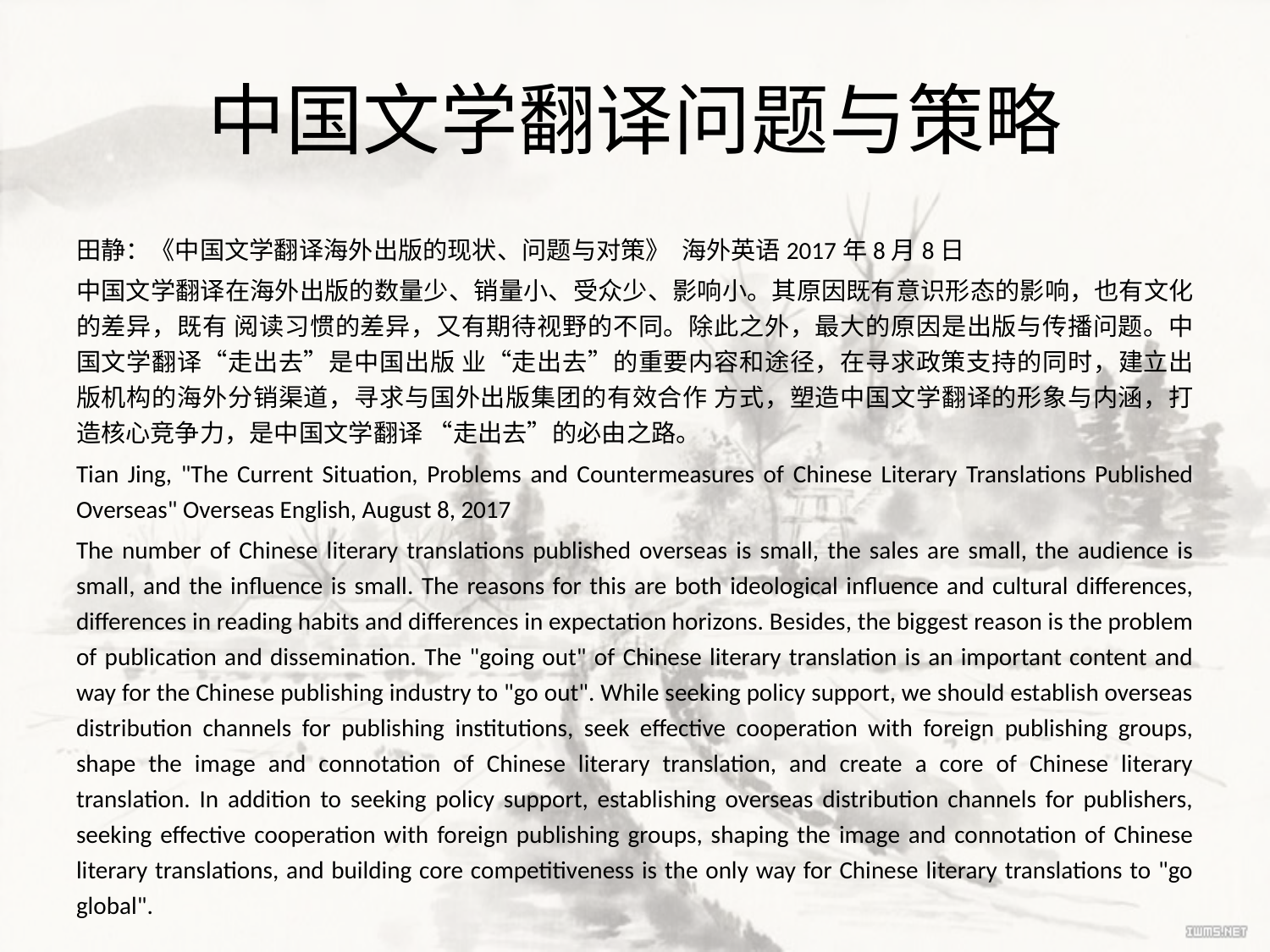

# 中国文学翻译问题与策略
田静：《中国文学翻译海外出版的现状、问题与对策》  海外英语2017年8月8日
中国文学翻译在海外出版的数量少、销量小、受众少、影响小。其原因既有意识形态的影响，也有文化的差异，既有 阅读习惯的差异，又有期待视野的不同。除此之外，最大的原因是出版与传播问题。中国文学翻译“走出去”是中国出版 业“走出去”的重要内容和途径，在寻求政策支持的同时，建立出版机构的海外分销渠道，寻求与国外出版集团的有效合作 方式，塑造中国文学翻译的形象与内涵，打造核心竞争力，是中国文学翻译 “走出去”的必由之路。
Tian Jing, "The Current Situation, Problems and Countermeasures of Chinese Literary Translations Published Overseas" Overseas English, August 8, 2017
The number of Chinese literary translations published overseas is small, the sales are small, the audience is small, and the influence is small. The reasons for this are both ideological influence and cultural differences, differences in reading habits and differences in expectation horizons. Besides, the biggest reason is the problem of publication and dissemination. The "going out" of Chinese literary translation is an important content and way for the Chinese publishing industry to "go out". While seeking policy support, we should establish overseas distribution channels for publishing institutions, seek effective cooperation with foreign publishing groups, shape the image and connotation of Chinese literary translation, and create a core of Chinese literary translation. In addition to seeking policy support, establishing overseas distribution channels for publishers, seeking effective cooperation with foreign publishing groups, shaping the image and connotation of Chinese literary translations, and building core competitiveness is the only way for Chinese literary translations to "go global".